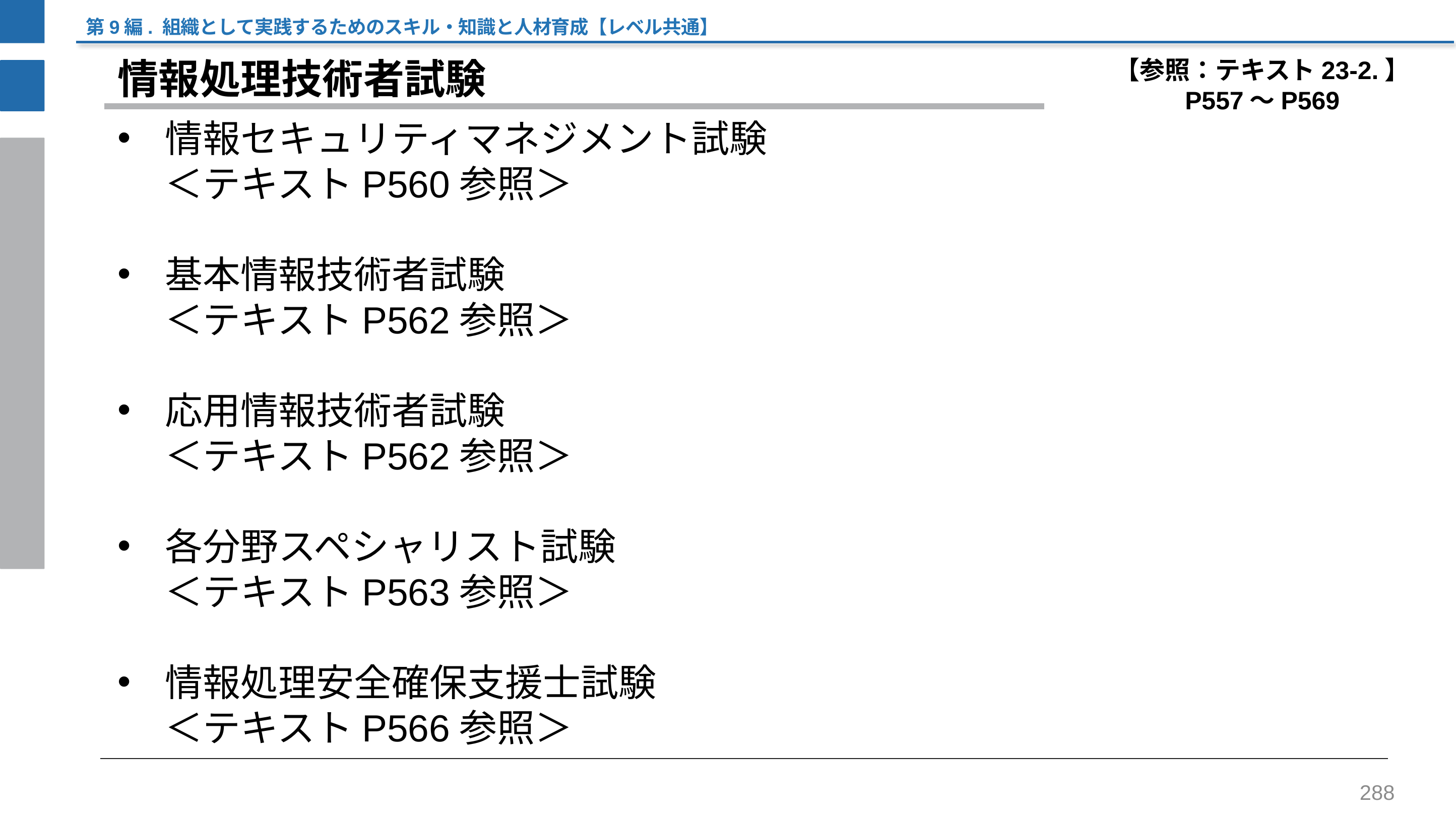

第9編. 組織として実践するためのスキル・知識と人材育成【レベル共通】
【参照：テキスト23-2.】
P557～P569
情報処理技術者試験
情報セキュリティマネジメント試験
＜テキストP560参照＞
基本情報技術者試験
＜テキストP562参照＞
応用情報技術者試験
＜テキストP562参照＞
各分野スペシャリスト試験
＜テキストP563参照＞
情報処理安全確保支援士試験
＜テキストP566参照＞

288